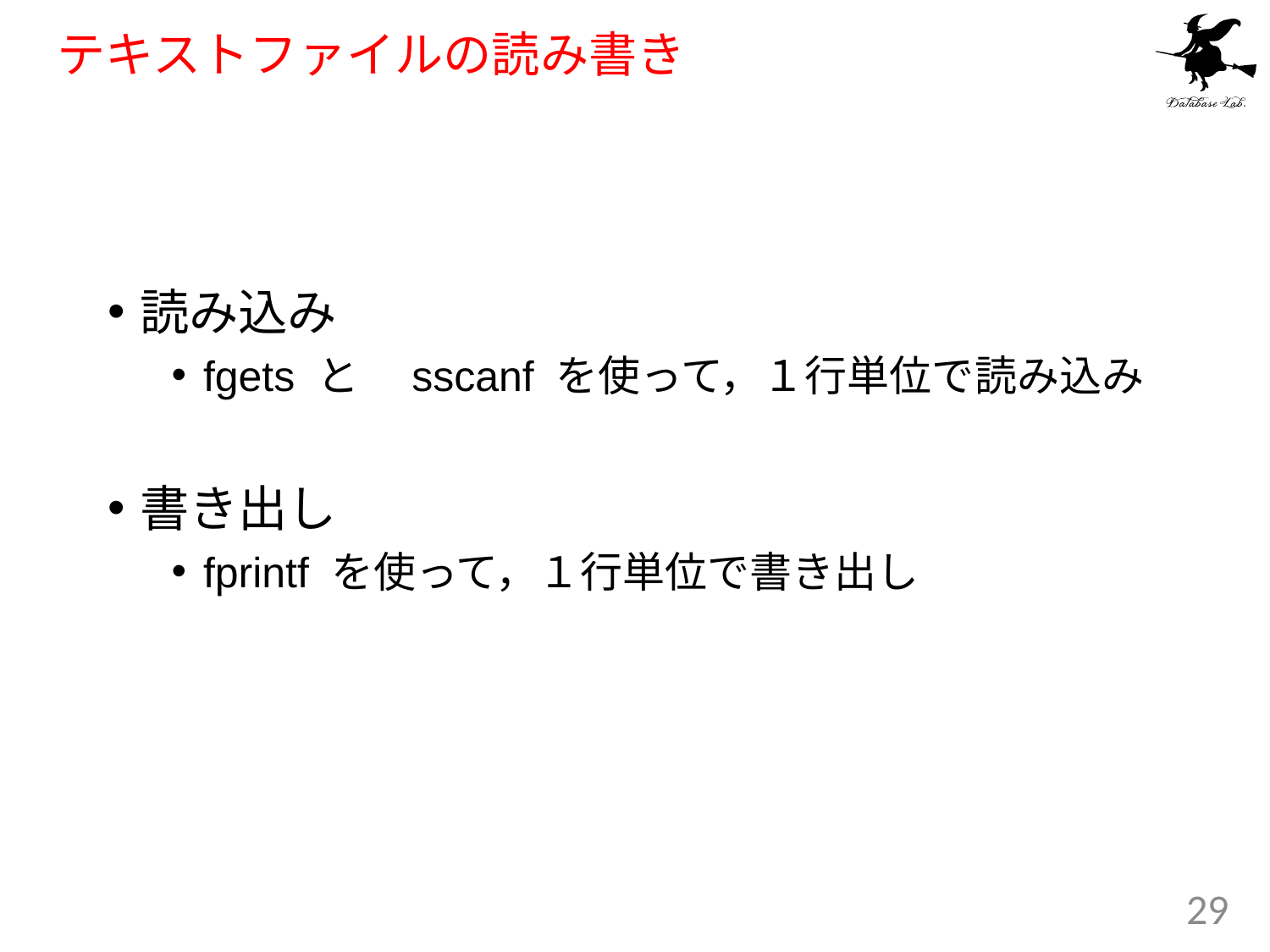

# テキストファイルの読み書き
読み込み
fgets と　sscanf を使って，１行単位で読み込み

書き出し
fprintf を使って，１行単位で書き出し
29